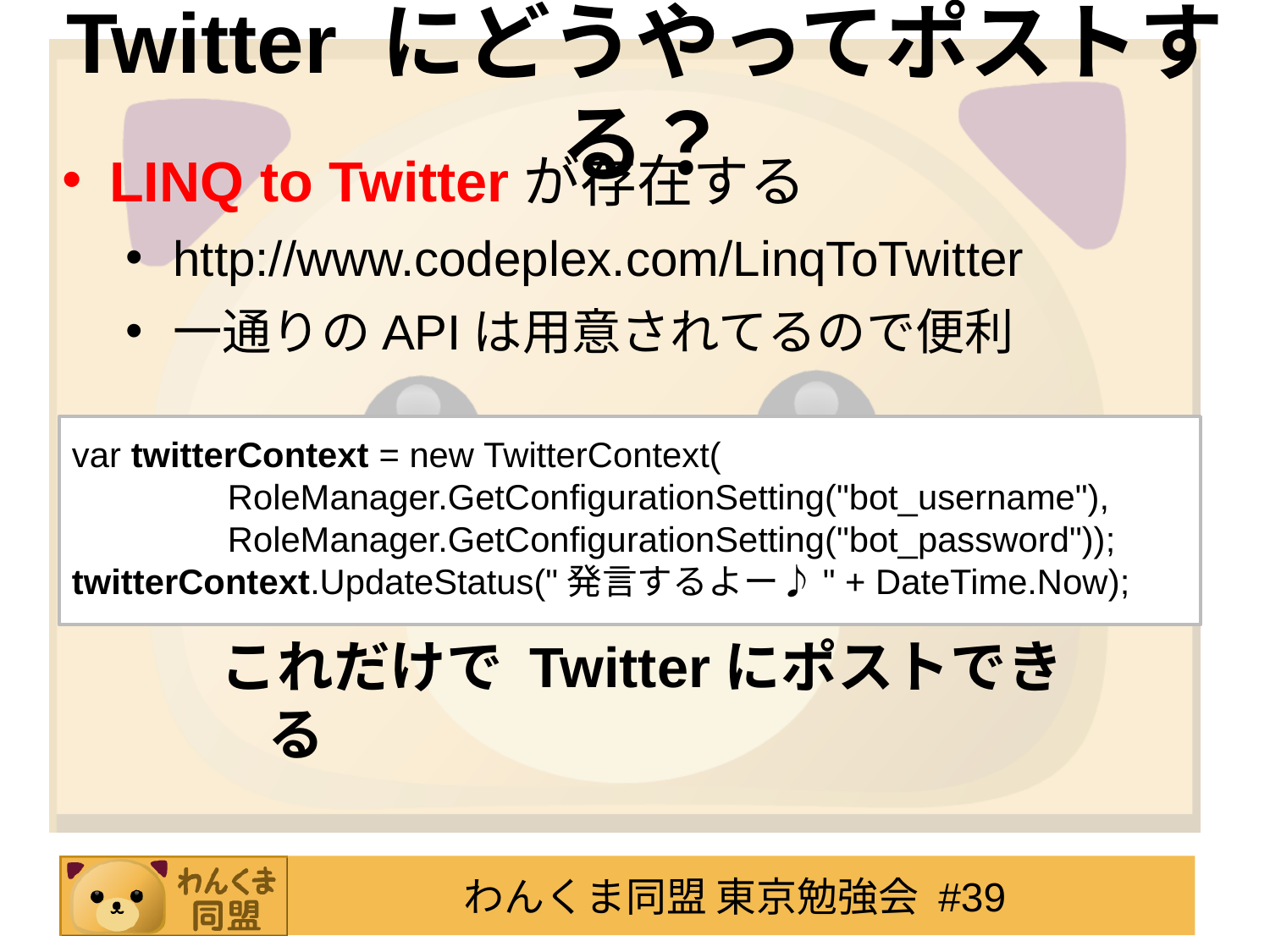

Twitter にどうやってポストする？
LINQ to Twitterが存在する
http://www.codeplex.com/LinqToTwitter
一通りのAPIは用意されてるので便利

var twitterContext = new TwitterContext(
                RoleManager.GetConfigurationSetting("bot_username"),
                RoleManager.GetConfigurationSetting("bot_password"));
twitterContext.UpdateStatus("発言するよー♪" + DateTime.Now);
これだけで Twitterにポストできる